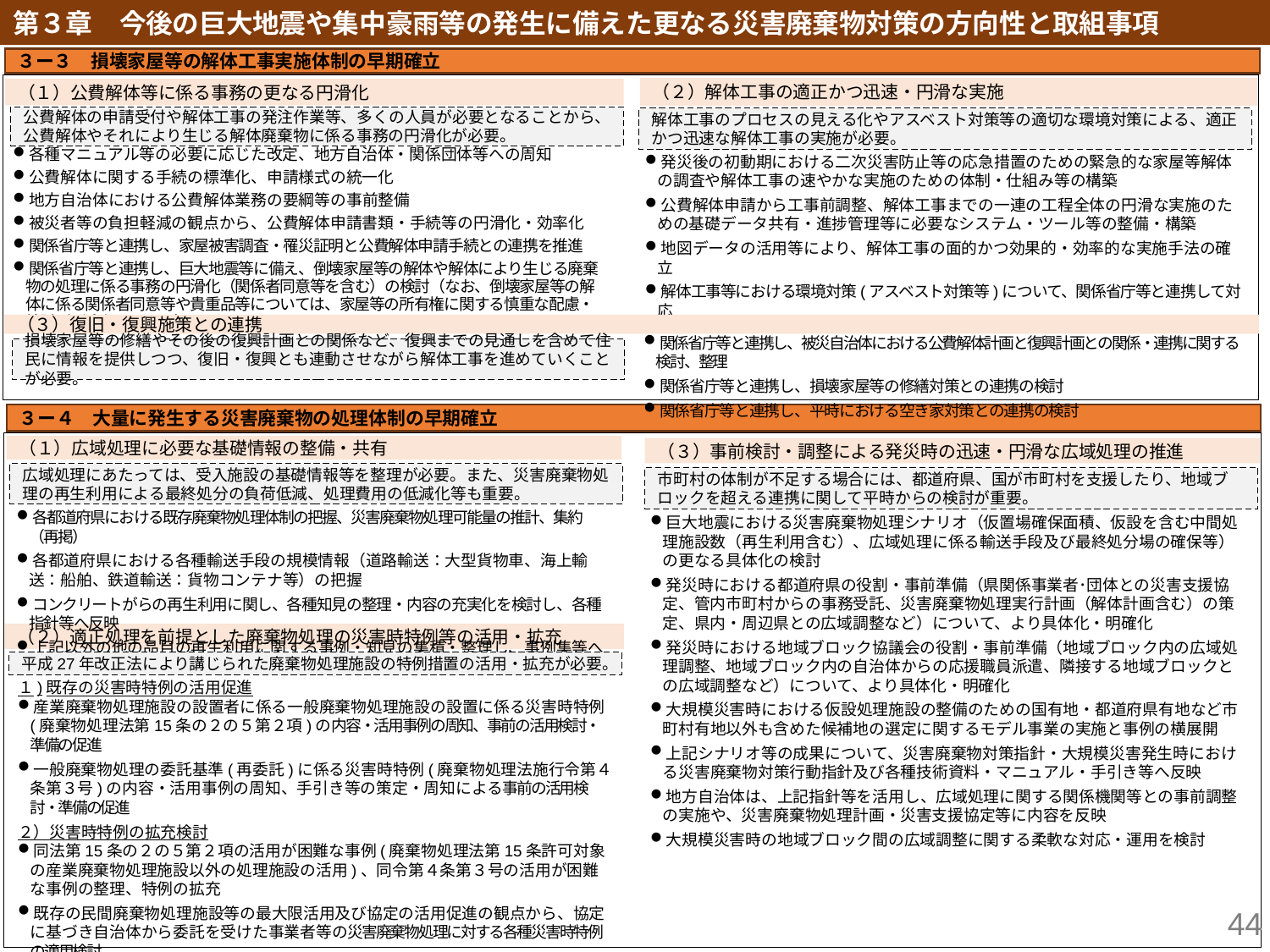

第３章　今後の巨大地震や集中豪雨等の発生に備えた更なる災害廃棄物対策の方向性と取組事項
３ー３　損壊家屋等の解体工事実施体制の早期確立

（２）解体工事の適正かつ迅速・円滑な実施
（１）公費解体等に係る事務の更なる円滑化
公費解体の申請受付や解体工事の発注作業等、多くの人員が必要となることから、公費解体やそれにより生じる解体廃棄物に係る事務の円滑化が必要。
解体工事のプロセスの見える化やアスベスト対策等の適切な環境対策による、適正かつ迅速な解体工事の実施が必要。
各種マニュアル等の必要に応じた改定、地方自治体・関係団体等への周知
公費解体に関する手続の標準化、申請様式の統一化
地方自治体における公費解体業務の要綱等の事前整備
被災者等の負担軽減の観点から、公費解体申請書類・手続等の円滑化・効率化
関係省庁等と連携し、家屋被害調査・罹災証明と公費解体申請手続との連携を推進
関係省庁等と連携し、巨大地震等に備え、倒壊家屋等の解体や解体により生じる廃棄物の処理に係る事務の円滑化（関係者同意等を含む）の検討（なお、倒壊家屋等の解体に係る関係者同意等や貴重品等については、家屋等の所有権に関する慎重な配慮・検討が別途必要である）
発災後の初動期における二次災害防止等の応急措置のための緊急的な家屋等解体の調査や解体工事の速やかな実施のための体制・仕組み等の構築
公費解体申請から工事前調整、解体工事までの一連の工程全体の円滑な実施のための基礎データ共有・進捗管理等に必要なシステム・ツール等の整備・構築
地図データの活用等により、解体工事の面的かつ効果的・効率的な実施手法の確立
解体工事等における環境対策(アスベスト対策等)について、関係省庁等と連携して対応

（３）復旧・復興施策との連携
関係省庁等と連携し、被災自治体における公費解体計画と復興計画との関係・連携に関する検討、整理
関係省庁等と連携し、損壊家屋等の修繕対策との連携の検討
関係省庁等と連携し、平時における空き家対策との連携の検討
損壊家屋等の修繕やその後の復興計画との関係など、復興までの見通しを含めて住民に情報を提供しつつ、復旧・復興とも連動させながら解体工事を進めていくことが必要。
３ー４　大量に発生する災害廃棄物の処理体制の早期確立

（１）広域処理に必要な基礎情報の整備・共有
（３）事前検討・調整による発災時の迅速・円滑な広域処理の推進
広域処理にあたっては、受入施設の基礎情報等を整理が必要。また、災害廃棄物処理の再生利用による最終処分の負荷低減、処理費用の低減化等も重要。
市町村の体制が不足する場合には、都道府県、国が市町村を支援したり、地域ブロックを超える連携に関して平時からの検討が重要。
各都道府県における既存廃棄物処理体制の把握、災害廃棄物処理可能量の推計、集約（再掲）
各都道府県における各種輸送手段の規模情報（道路輸送：大型貨物車、海上輸送：船舶、鉄道輸送：貨物コンテナ等）の把握
コンクリートがらの再生利用に関し、各種知見の整理・内容の充実化を検討し、各種指針等へ反映
上記以外の他の品目の再生利用に関する事例・知見の集積・整理し、事例集等へ反映
巨大地震における災害廃棄物処理シナリオ（仮置場確保面積、仮設を含む中間処理施設数（再生利用含む）、広域処理に係る輸送手段及び最終処分場の確保等）の更なる具体化の検討
発災時における都道府県の役割・事前準備（県関係事業者･団体との災害支援協定、管内市町村からの事務受託、災害廃棄物処理実行計画（解体計画含む）の策定、県内・周辺県との広域調整など）について、より具体化・明確化
発災時における地域ブロック協議会の役割・事前準備（地域ブロック内の広域処理調整、地域ブロック内の自治体からの応援職員派遣、隣接する地域ブロックとの広域調整など）について、より具体化・明確化
大規模災害時における仮設処理施設の整備のための国有地・都道府県有地など市町村有地以外も含めた候補地の選定に関するモデル事業の実施と事例の横展開
上記シナリオ等の成果について、災害廃棄物対策指針・大規模災害発生時における災害廃棄物対策行動指針及び各種技術資料・マニュアル・手引き等へ反映
地方自治体は、上記指針等を活用し、広域処理に関する関係機関等との事前調整の実施や、災害廃棄物処理計画・災害支援協定等に内容を反映
大規模災害時の地域ブロック間の広域調整に関する柔軟な対応・運用を検討

（２）適正処理を前提とした廃棄物処理の災害時特例等の活用・拡充
平成27年改正法により講じられた廃棄物処理施設の特例措置の活用・拡充が必要。
１)既存の災害時特例の活用促進
産業廃棄物処理施設の設置者に係る一般廃棄物処理施設の設置に係る災害時特例(廃棄物処理法第15条の２の５第２項)の内容・活用事例の周知、事前の活用検討・準備の促進
一般廃棄物処理の委託基準(再委託)に係る災害時特例(廃棄物処理法施行令第４条第３号)の内容・活用事例の周知、手引き等の策定・周知による事前の活用検討・準備の促進
２）災害時特例の拡充検討
同法第15条の２の５第２項の活用が困難な事例(廃棄物処理法第15条許可対象の産業廃棄物処理施設以外の処理施設の活用)、同令第４条第３号の活用が困難な事例の整理、特例の拡充
既存の民間廃棄物処理施設等の最大限活用及び協定の活用促進の観点から、協定に基づき自治体から委託を受けた事業者等の災害廃棄物処理に対する各種災害時特例の適用検討
既存の民間廃棄物最終処分場の最大限活用の観点から、災害廃棄物の受入容量の事前確保・活用に関する制度化・支援措置等の検討
44